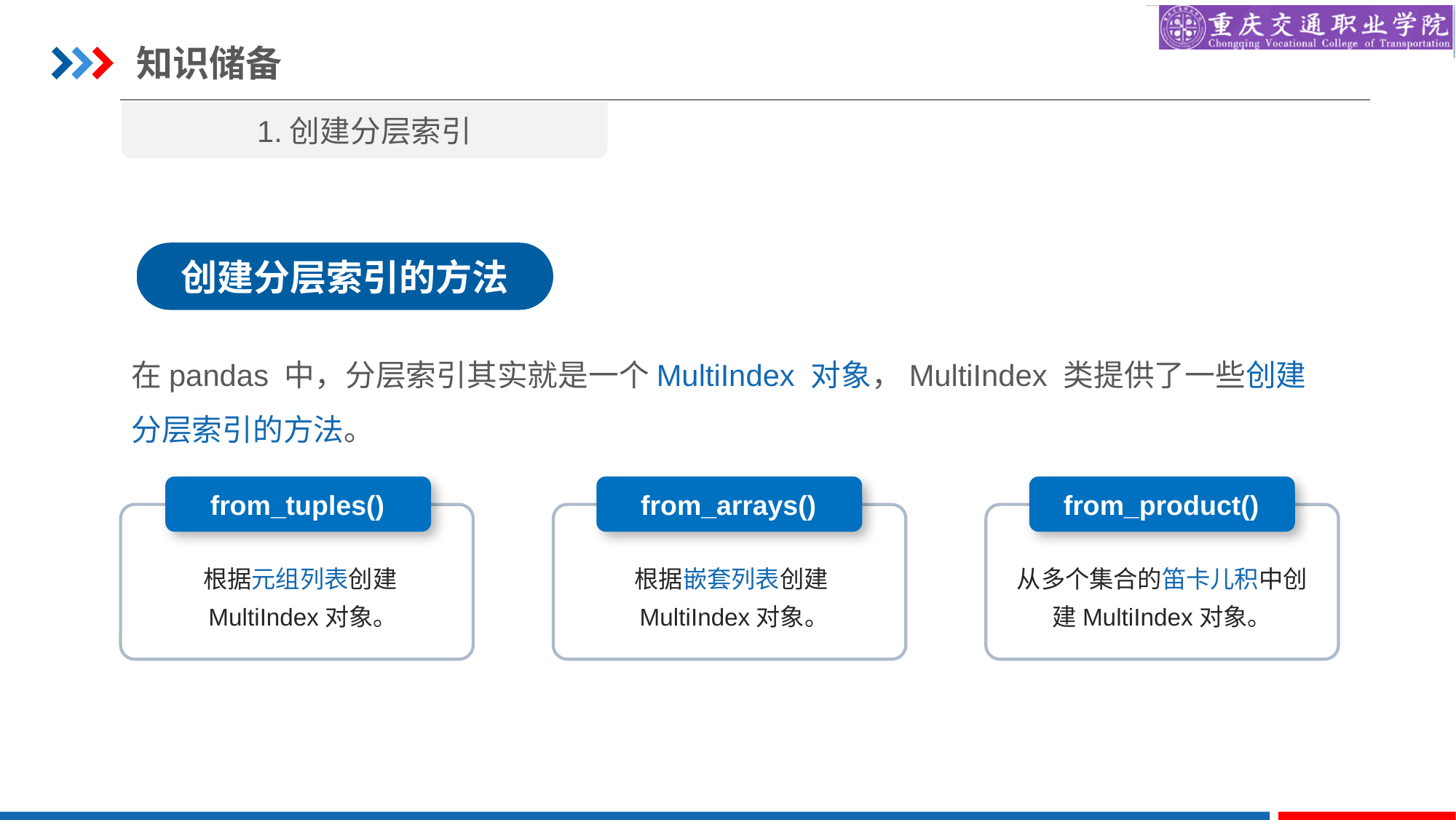

知识储备

1.创建分层索引
创建分层索引的方法
在pandas 中，分层索引其实就是一个MultiIndex 对象，MultiIndex 类提供了一些创建分层索引的方法。

from_tuples()

根据元组列表创建MultiIndex对象。

from_arrays()

根据嵌套列表创建MultiIndex对象。

from_product()

从多个集合的笛卡儿积中创建MultiIndex对象。